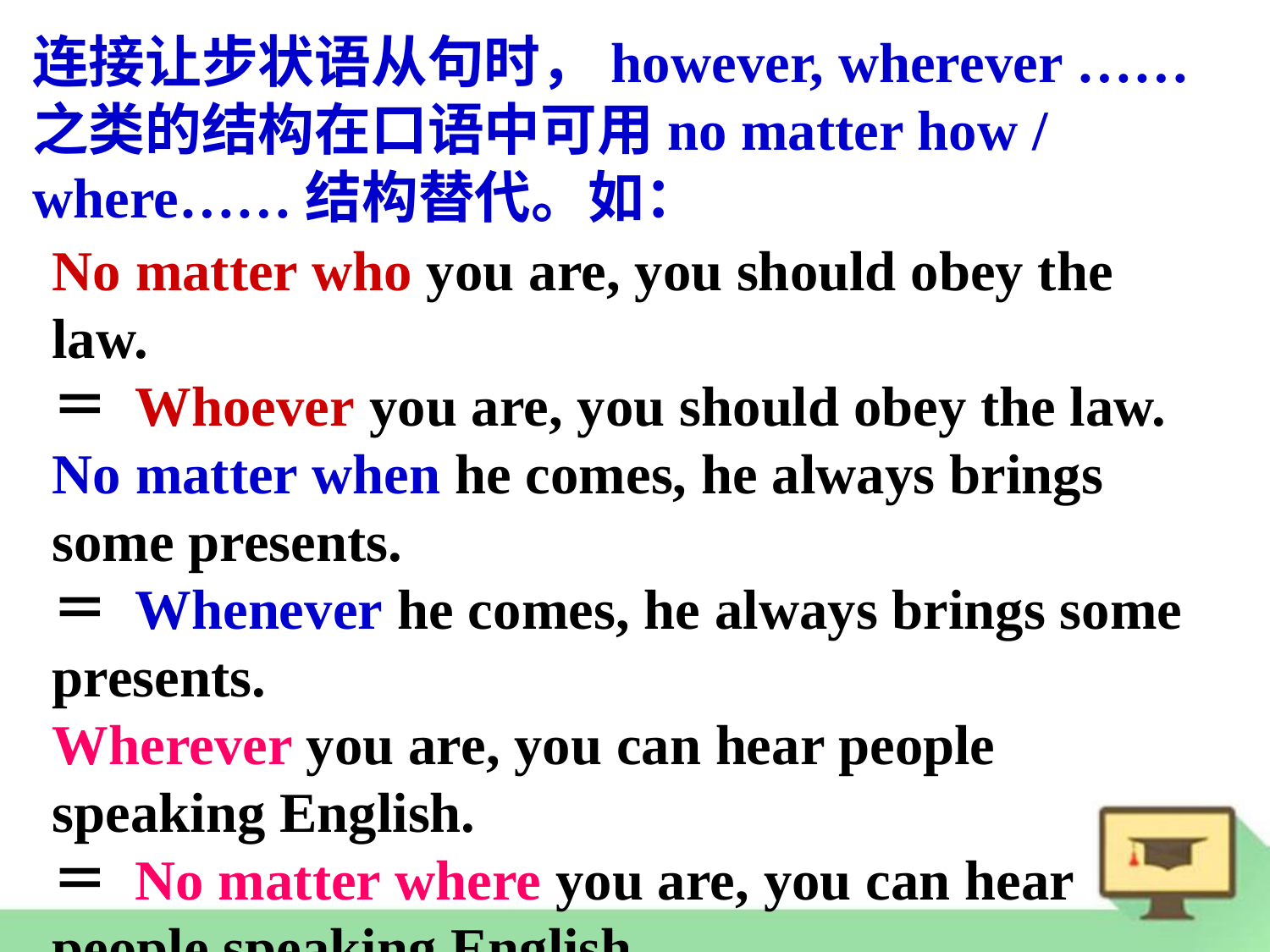

连接让步状语从句时，however, wherever ……之类的结构在口语中可用no matter how / where……结构替代。如：
No matter who you are, you should obey the law.
＝ Whoever you are, you should obey the law.
No matter when he comes, he always brings some presents.
＝ Whenever he comes, he always brings some presents.
Wherever you are, you can hear people speaking English.
＝ No matter where you are, you can hear people speaking English.